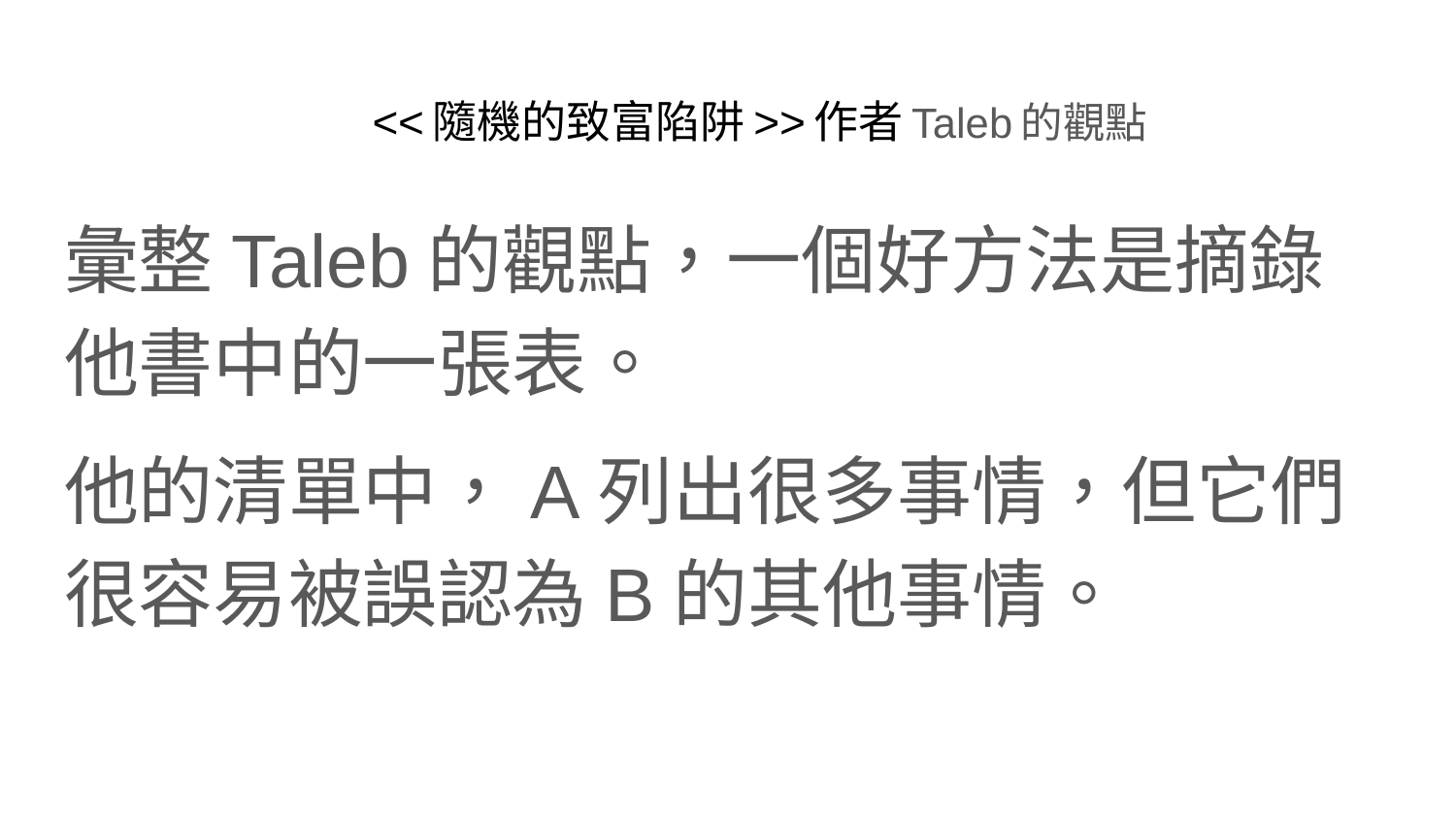

# <<隨機的致富陷阱>>作者Taleb的觀點
彙整Taleb的觀點，一個好方法是摘錄他書中的一張表。
他的清單中，A列出很多事情，但它們很容易被誤認為B的其他事情。